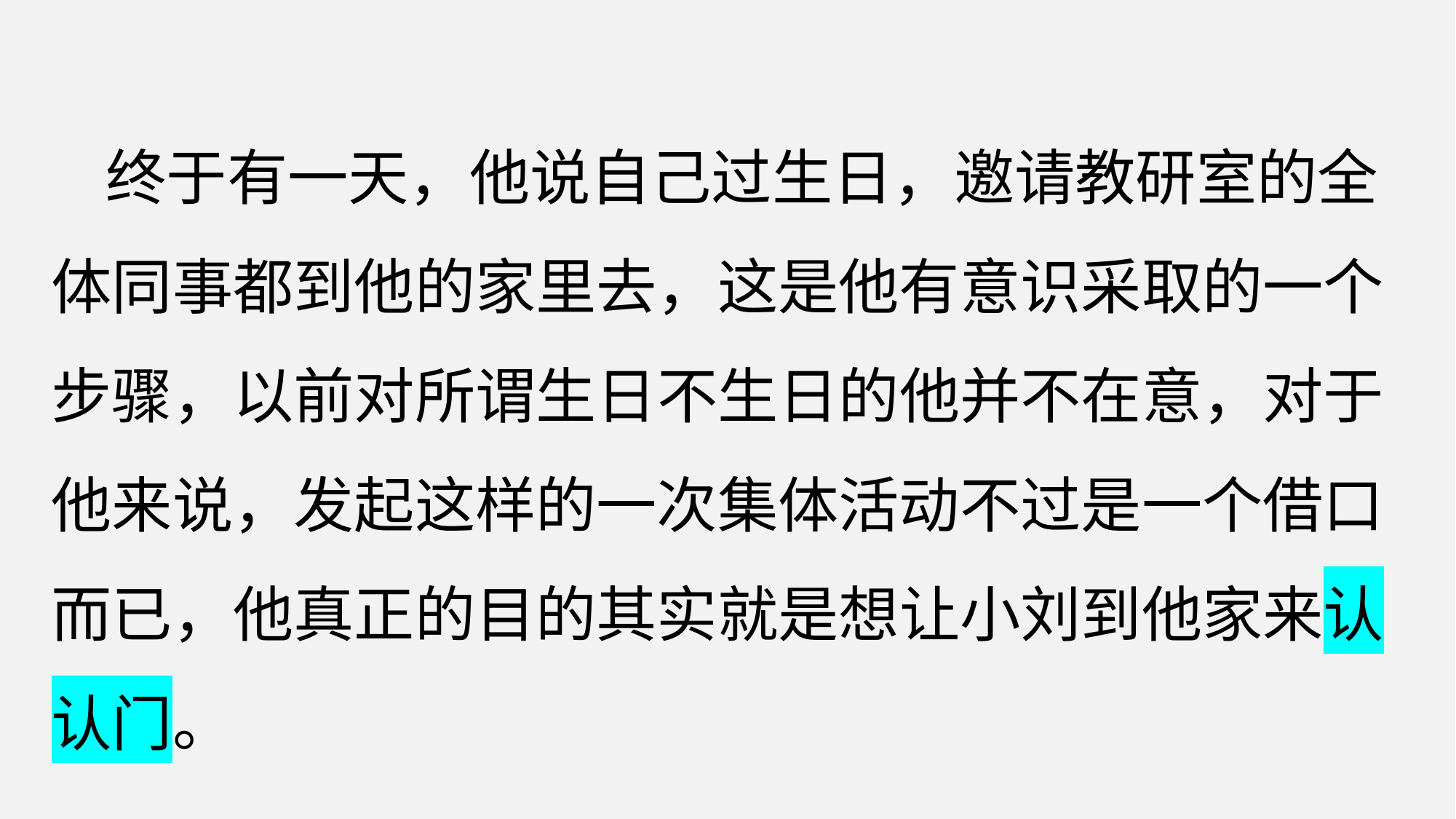

终于有一天，他说自己过生日，邀请教研室的全体同事都到他的家里去，这是他有意识采取的一个步骤，以前对所谓生日不生日的他并不在意，对于他来说，发起这样的一次集体活动不过是一个借口而已，他真正的目的其实就是想让小刘到他家来认认门。